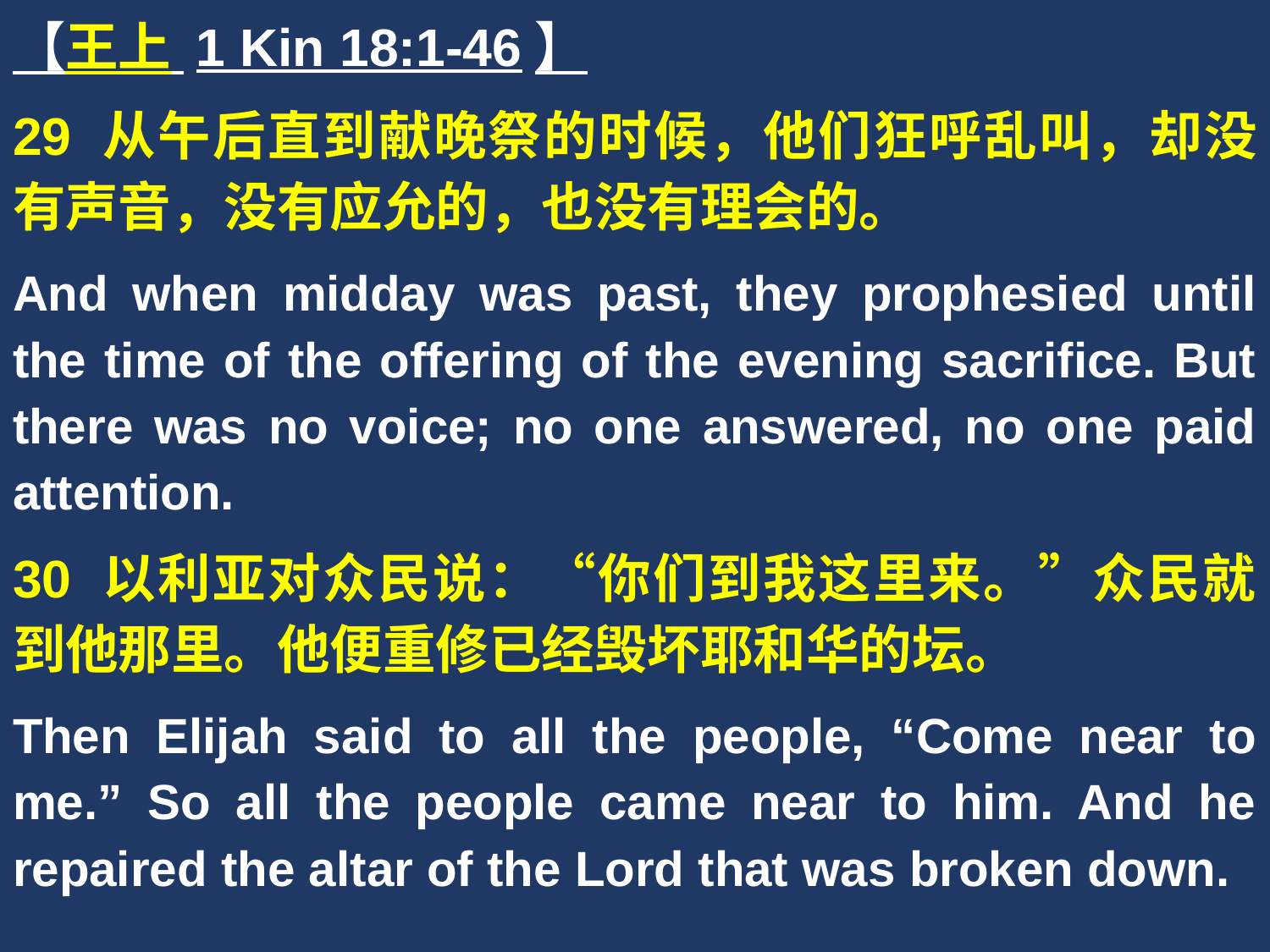

【王上 1 Kin 18:1-46】
29 从午后直到献晚祭的时候，他们狂呼乱叫，却没有声音，没有应允的，也没有理会的。
And when midday was past, they prophesied until the time of the offering of the evening sacrifice. But there was no voice; no one answered, no one paid attention.
30 以利亚对众民说：“你们到我这里来。”众民就到他那里。他便重修已经毁坏耶和华的坛。
Then Elijah said to all the people, “Come near to me.” So all the people came near to him. And he repaired the altar of the Lord that was broken down.